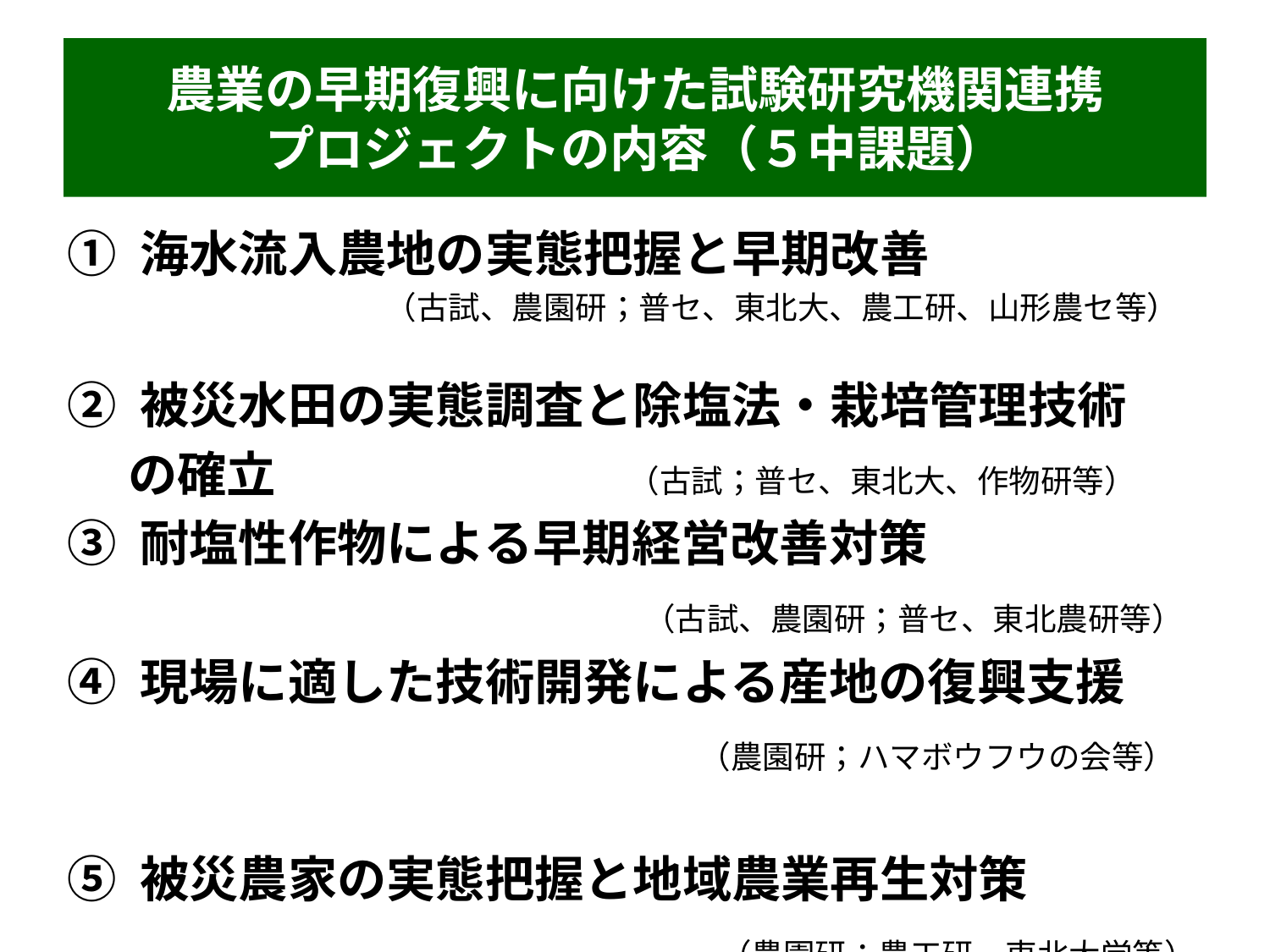

# 農業の早期復興に向けた試験研究機関連携 プロジェクトの内容（５中課題）
① 海水流入農地の実態把握と早期改善
　　　　　　　　　　（古試、農園研；普セ、東北大、農工研、山形農セ等）
② 被災水田の実態調査と除塩法・栽培管理技術
　 の確立   　　　　　  　（古試；普セ、東北大、作物研等）
③ 耐塩性作物による早期経営改善対策
　　　　　　　　　　　   （古試、農園研；普セ、東北農研等）
④ 現場に適した技術開発による産地の復興支援
 　　　　　　　　　　     　 （農園研；ハマボウフウの会等）
⑤ 被災農家の実態把握と地域農業再生対策
　　　　　　　　　　　　 　（農園研；農工研、東北大学等）